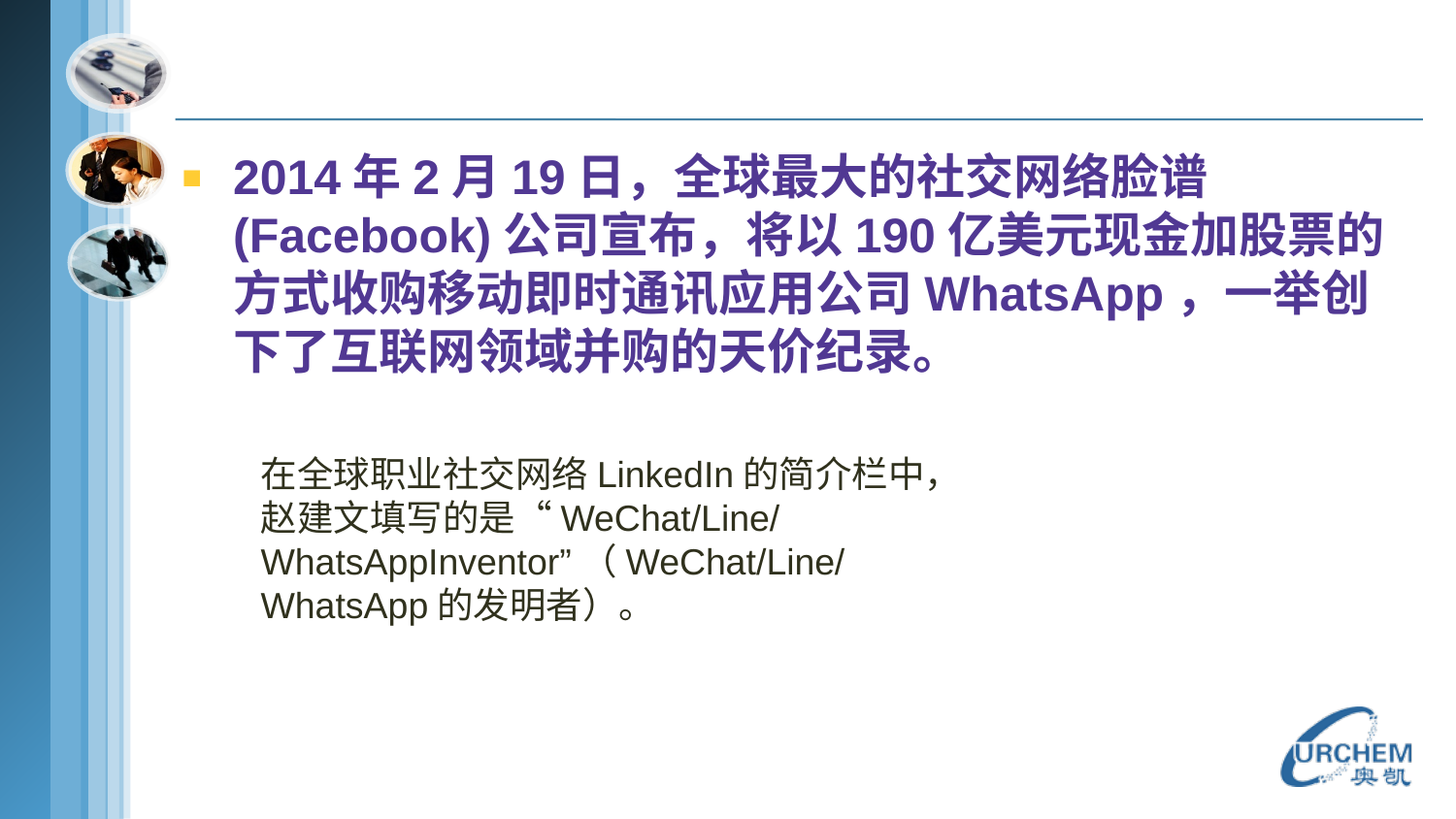

#
2014年2月19日，全球最大的社交网络脸谱(Facebook)公司宣布，将以190亿美元现金加股票的方式收购移动即时通讯应用公司WhatsApp，一举创下了互联网领域并购的天价纪录。
在全球职业社交网络LinkedIn的简介栏中，赵建文填写的是“WeChat/Line/WhatsAppInventor”（WeChat/Line/WhatsApp的发明者）。